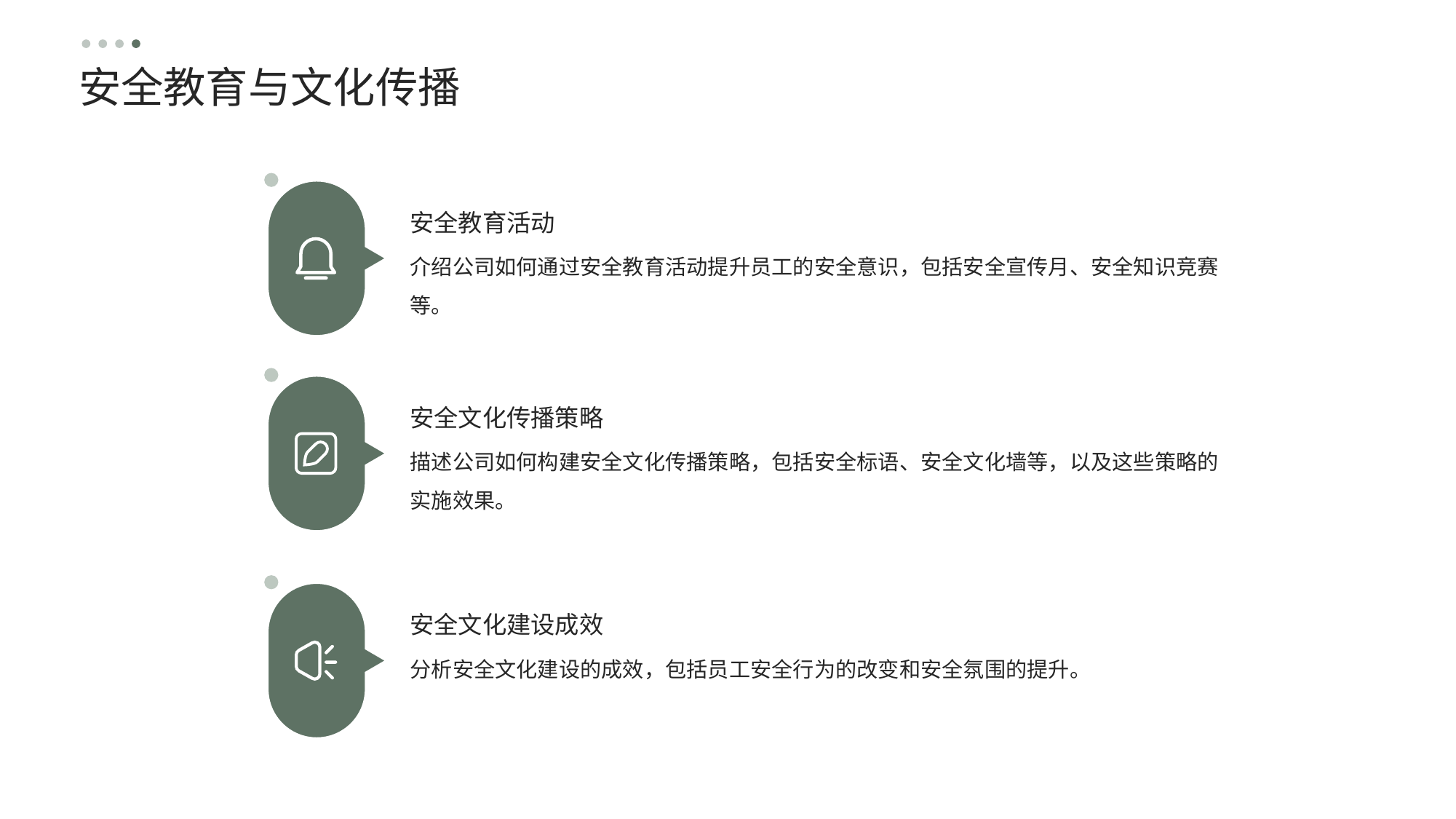

安全教育与文化传播

安全教育活动

介绍公司如何通过安全教育活动提升员工的安全意识，包括安全宣传月、安全知识竞赛等。

安全文化传播策略

描述公司如何构建安全文化传播策略，包括安全标语、安全文化墙等，以及这些策略的实施效果。

安全文化建设成效

分析安全文化建设的成效，包括员工安全行为的改变和安全氛围的提升。